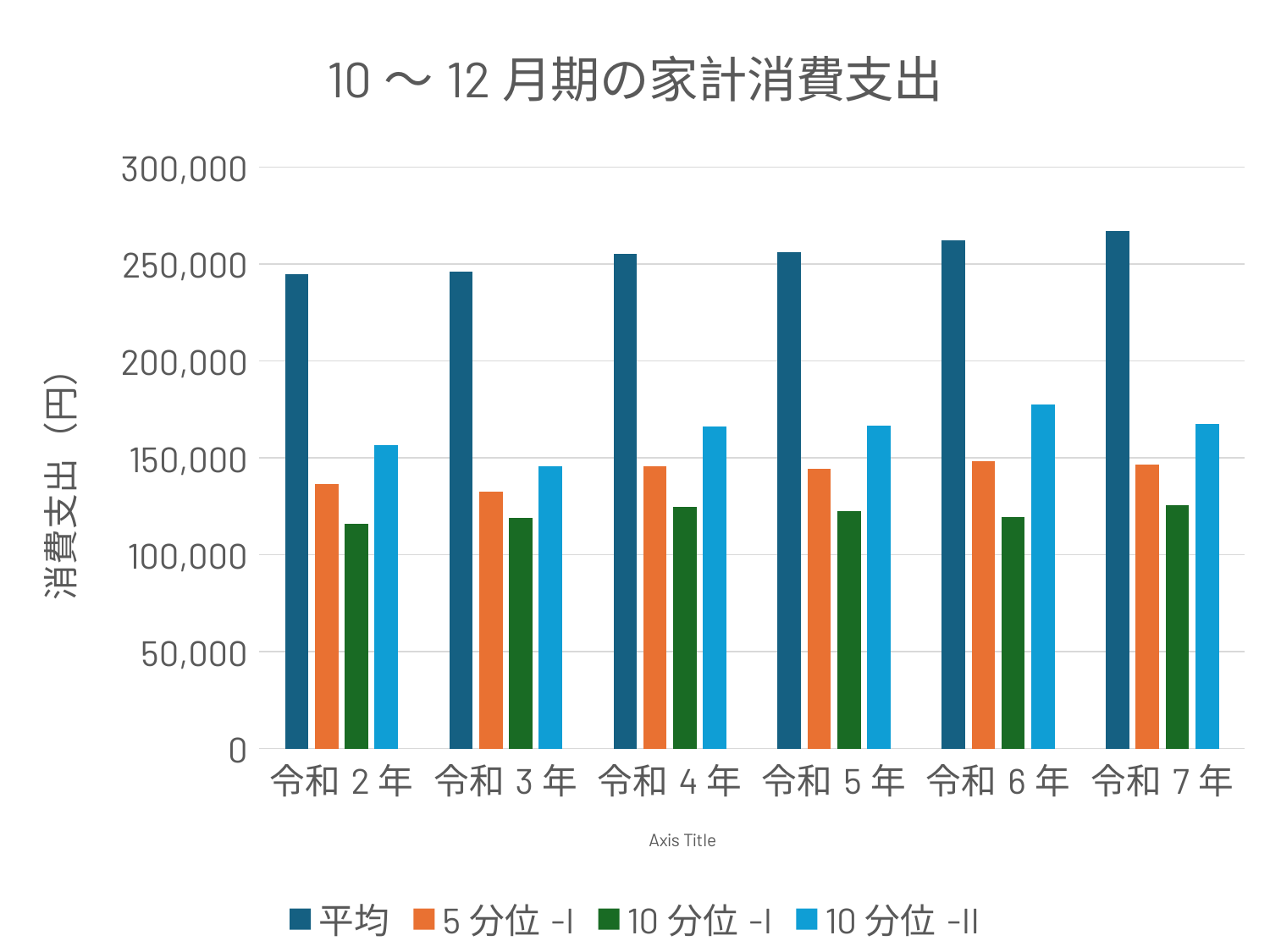

### Chart: 10〜12月期の家計消費支出

| Category | 平均 | 5分位-I | 10分位-I | 10分位-II |
|---|---|---|---|---|
| 令和2年 | 244593.0 | 136256.0 | 115816.0 | 156695.0 |
| 令和3年 | 245931.0 | 132368.0 | 119058.0 | 145678.0 |
| 令和4年 | 255388.0 | 145422.0 | 124850.0 | 165993.0 |
| 令和5年 | 256267.0 | 144453.0 | 122338.0 | 166567.0 |
| 令和6年 | 262019.0 | 148391.0 | 119442.0 | 177341.0 |
| 令和7年 | 267160.0 | 146517.0 | 125616.0 | 167417.0 |